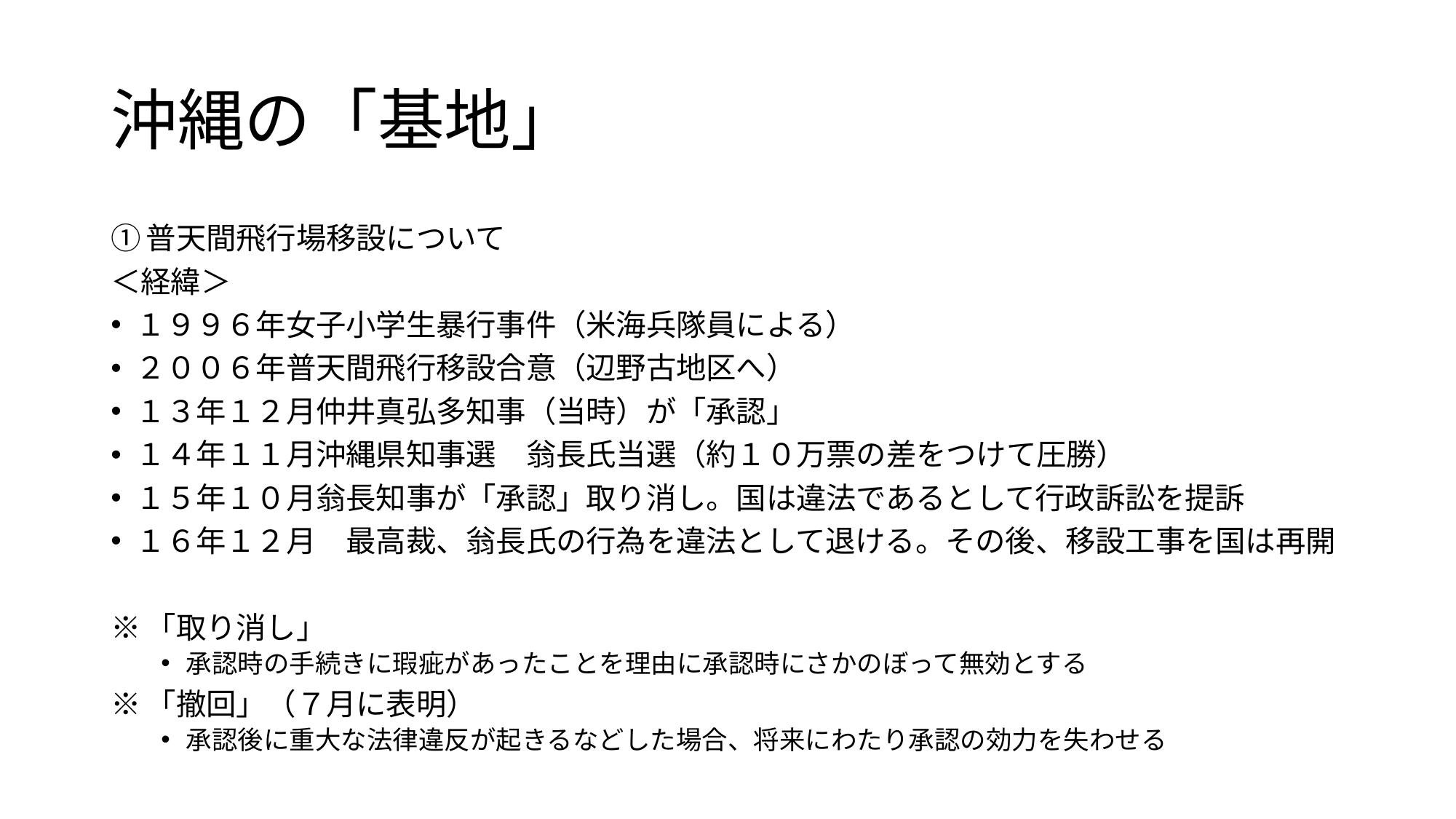

# 沖縄の「基地」
①普天間飛行場移設について
＜経緯＞
１９９６年女子小学生暴行事件（米海兵隊員による）
２００６年普天間飛行移設合意（辺野古地区へ）
１３年１２月仲井真弘多知事（当時）が「承認」
１４年１１月沖縄県知事選　翁長氏当選（約１０万票の差をつけて圧勝）
１５年１０月翁長知事が「承認」取り消し。国は違法であるとして行政訴訟を提訴
１６年１２月　最高裁、翁長氏の行為を違法として退ける。その後、移設工事を国は再開

※「取り消し」
承認時の手続きに瑕疵があったことを理由に承認時にさかのぼって無効とする
※「撤回」（７月に表明）
承認後に重大な法律違反が起きるなどした場合、将来にわたり承認の効力を失わせる